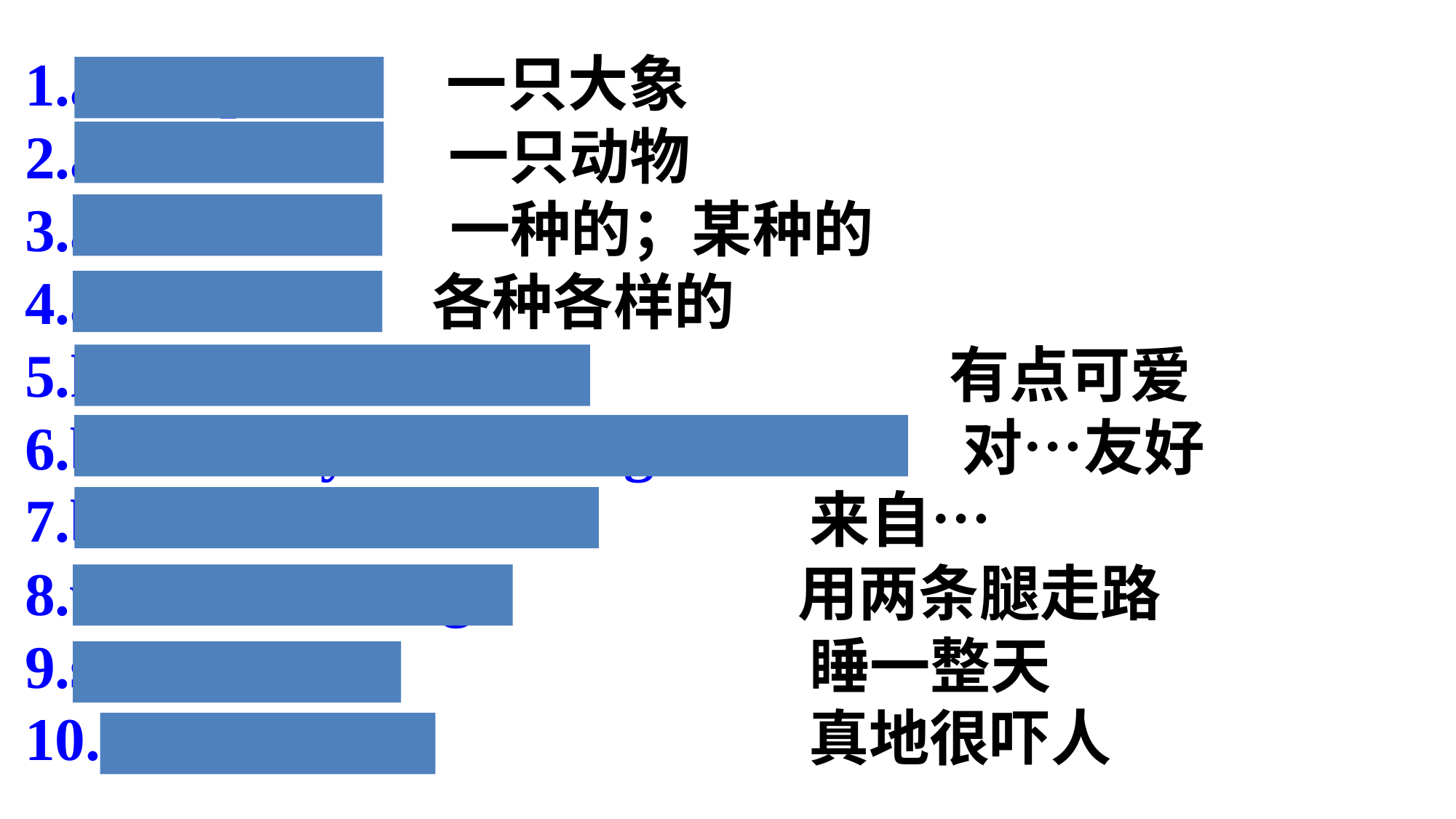

1.an elephant    一只大象
2.an animal       一只动物
3.a kind of         一种的；某种的
4.all kinds of    各种各样的
5.kind of / a little cute                       有点可爱
6.be friendly/kind/nice/good to sb.   对…友好
7.be from=come from              来自…
8.walk on two legs                   用两条腿走路
9.sleep all day                           睡一整天
10.really scary                          真地很吓人